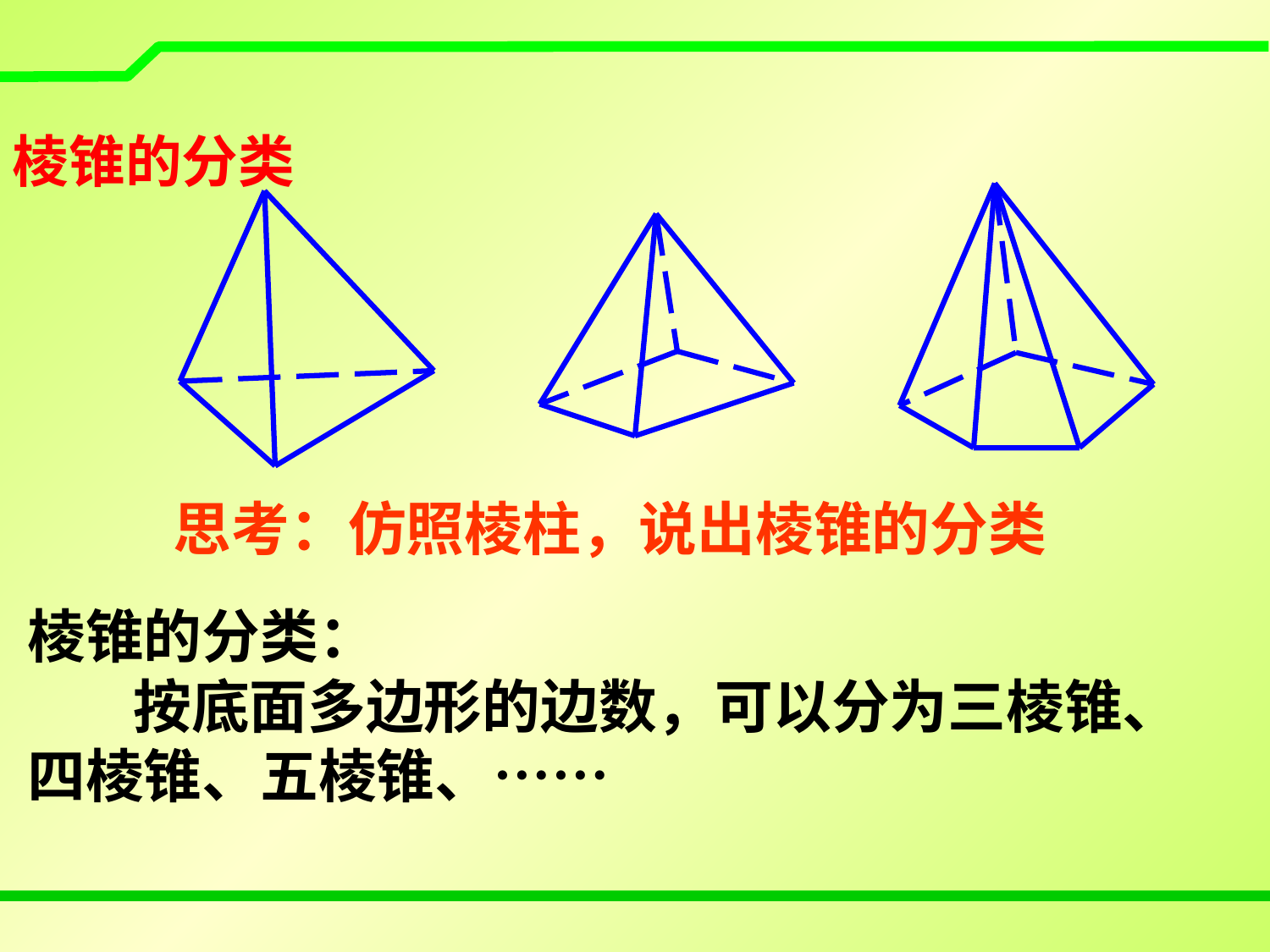

棱锥的分类

思考：仿照棱柱，说出棱锥的分类
棱锥的分类：
       按底面多边形的边数，可以分为三棱锥、四棱锥、五棱锥、……